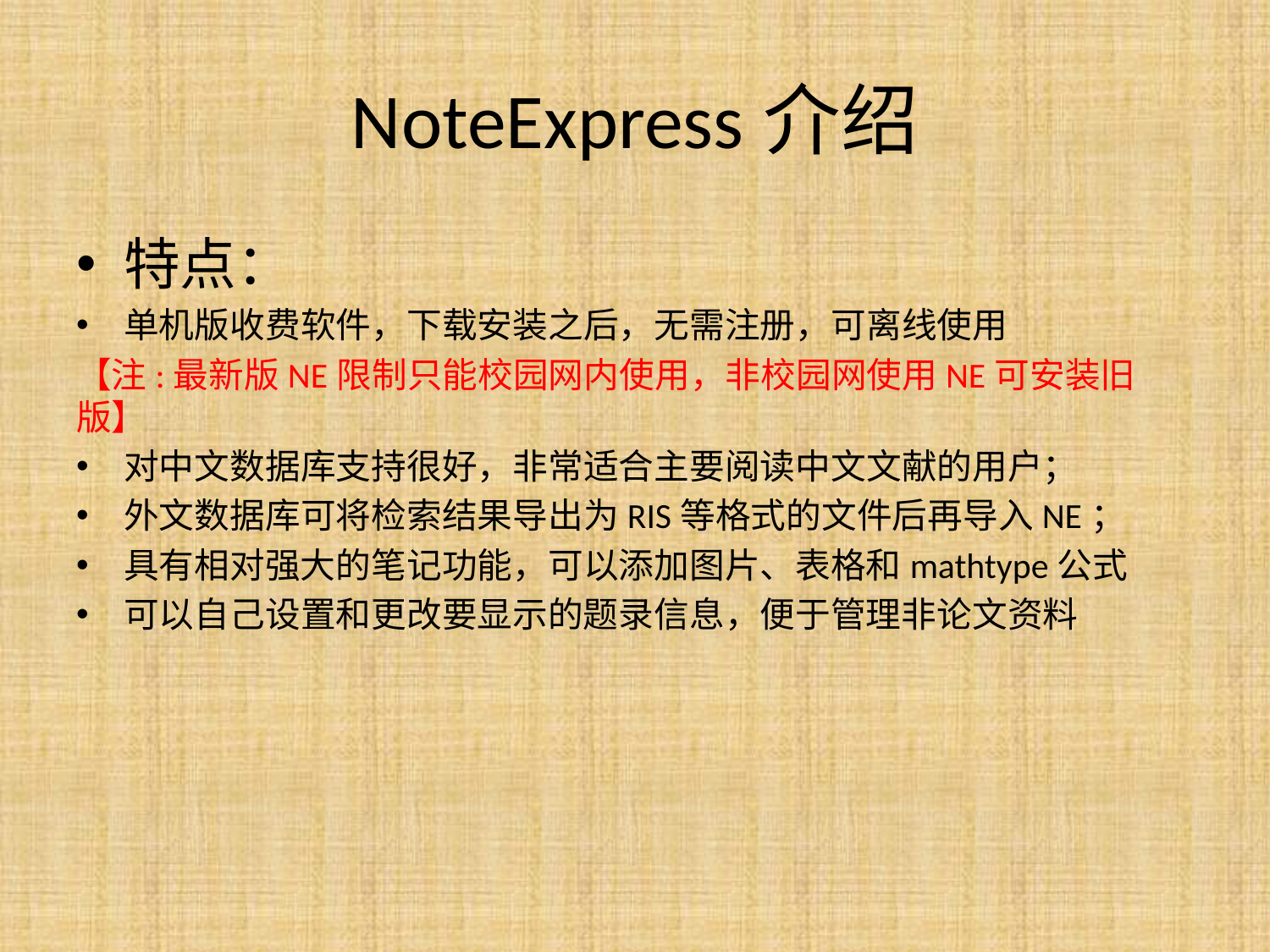

# NoteExpress介绍
特点：
单机版收费软件，下载安装之后，无需注册，可离线使用
【注:最新版NE限制只能校园网内使用，非校园网使用NE可安装旧版】
对中文数据库支持很好，非常适合主要阅读中文文献的用户；
外文数据库可将检索结果导出为RIS等格式的文件后再导入NE；
具有相对强大的笔记功能，可以添加图片、表格和mathtype公式
可以自己设置和更改要显示的题录信息，便于管理非论文资料